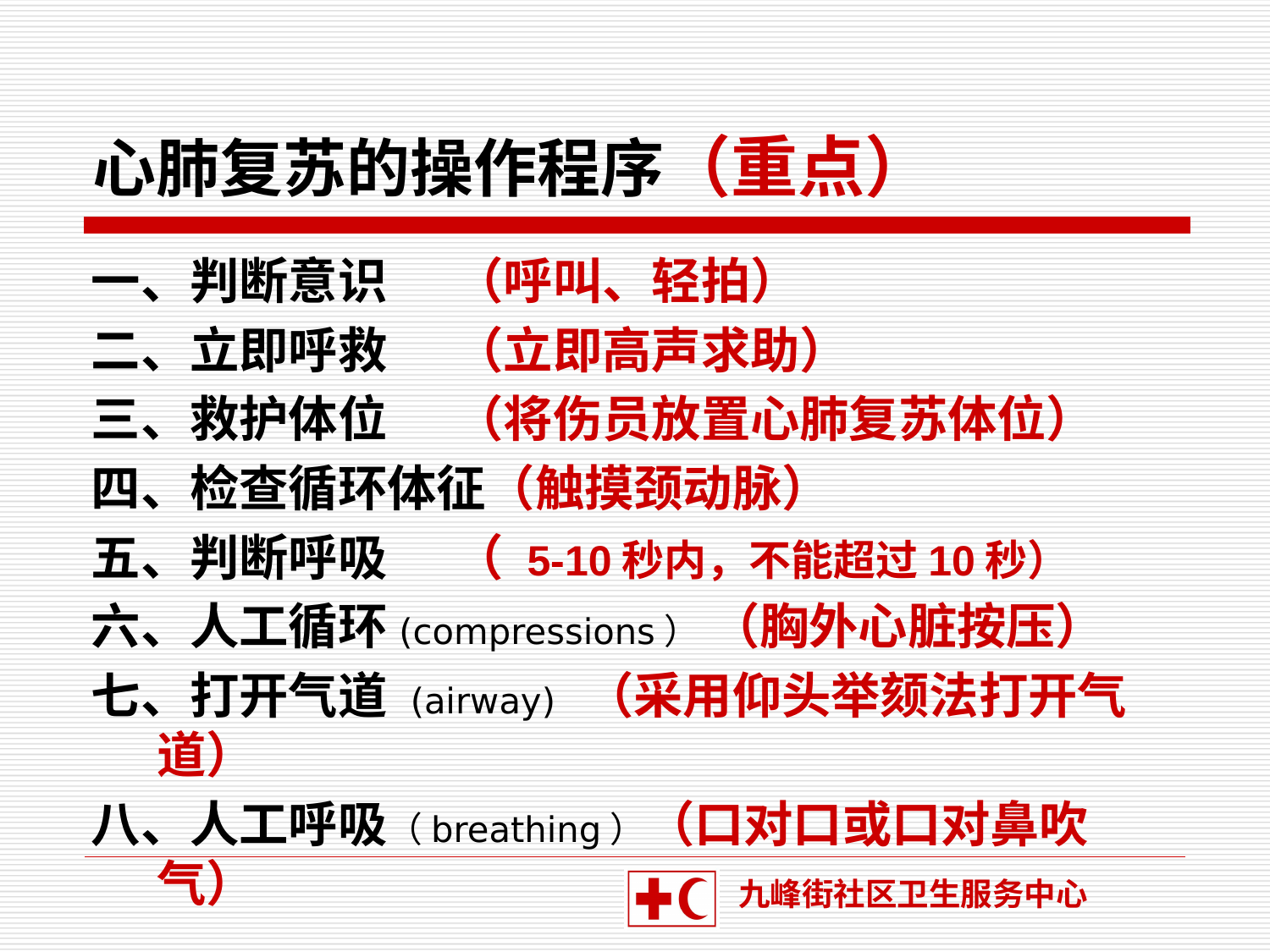

# 心肺复苏的操作程序（重点）
一、判断意识      （呼叫、轻拍）
二、立即呼救      （立即高声求助）
三、救护体位      （将伤员放置心肺复苏体位）
四、检查循环体征（触摸颈动脉）
五、判断呼吸      （ 5-10秒内，不能超过10秒）
六、人工循环(compressions） （胸外心脏按压）
七、打开气道 (airway) （采用仰头举颏法打开气道）
八、人工呼吸（breathing）（口对口或口对鼻吹气）
                九峰街社区卫生服务中心